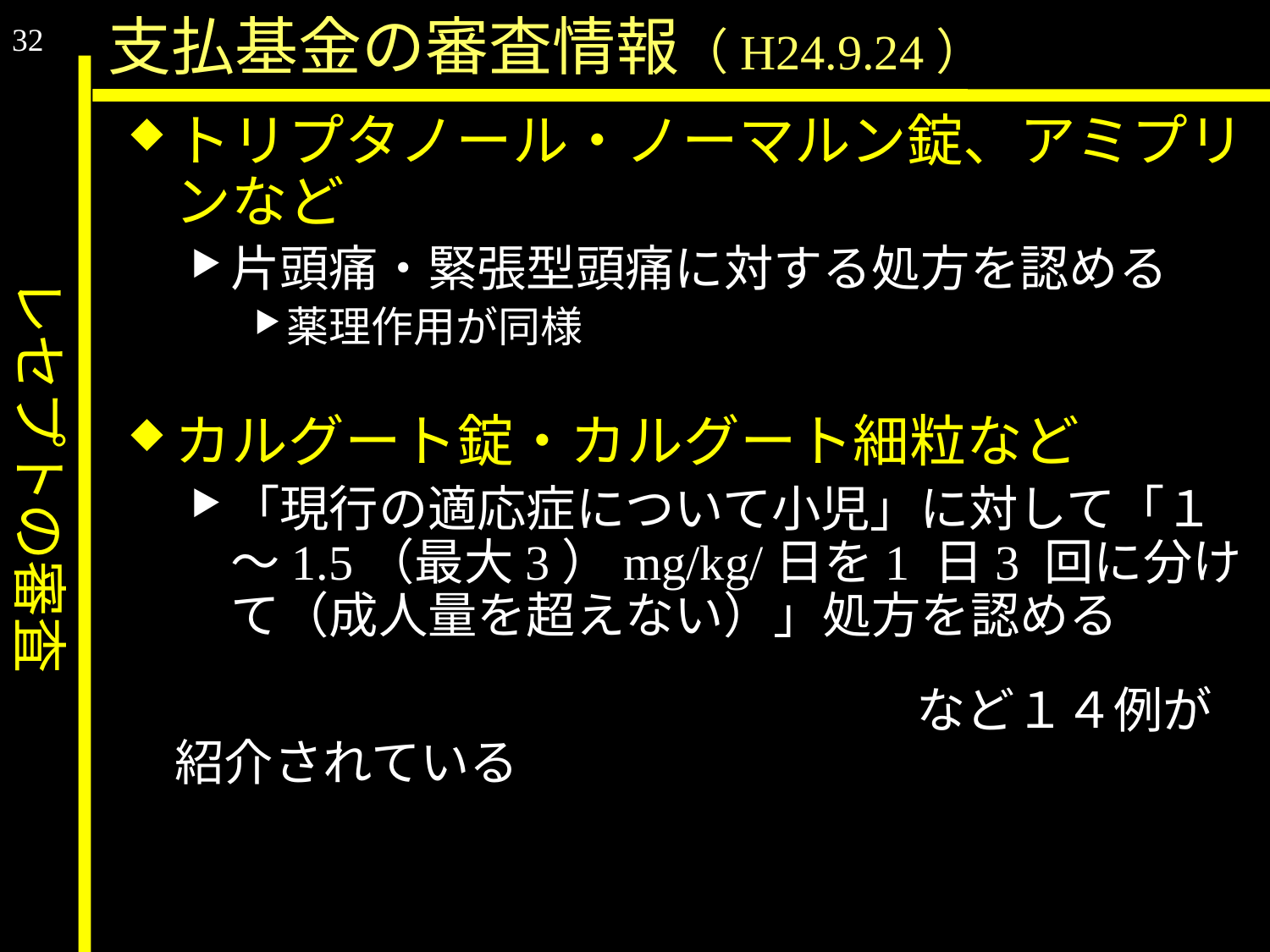

32
レセプトの審査
支払基金の審査情報（H24.9.24）

トリプタノール・ノーマルン錠、アミプリンなど
片頭痛・緊張型頭痛に対する処方を認める
薬理作用が同様

カルグート錠・カルグート細粒など
「現行の適応症について小児」に対して「１～1.5（最大3）mg/kg/日を1 日3 回に分けて（成人量を超えない）」処方を認める

　　　　　　　　　　　　　　　　など１４例が紹介されている